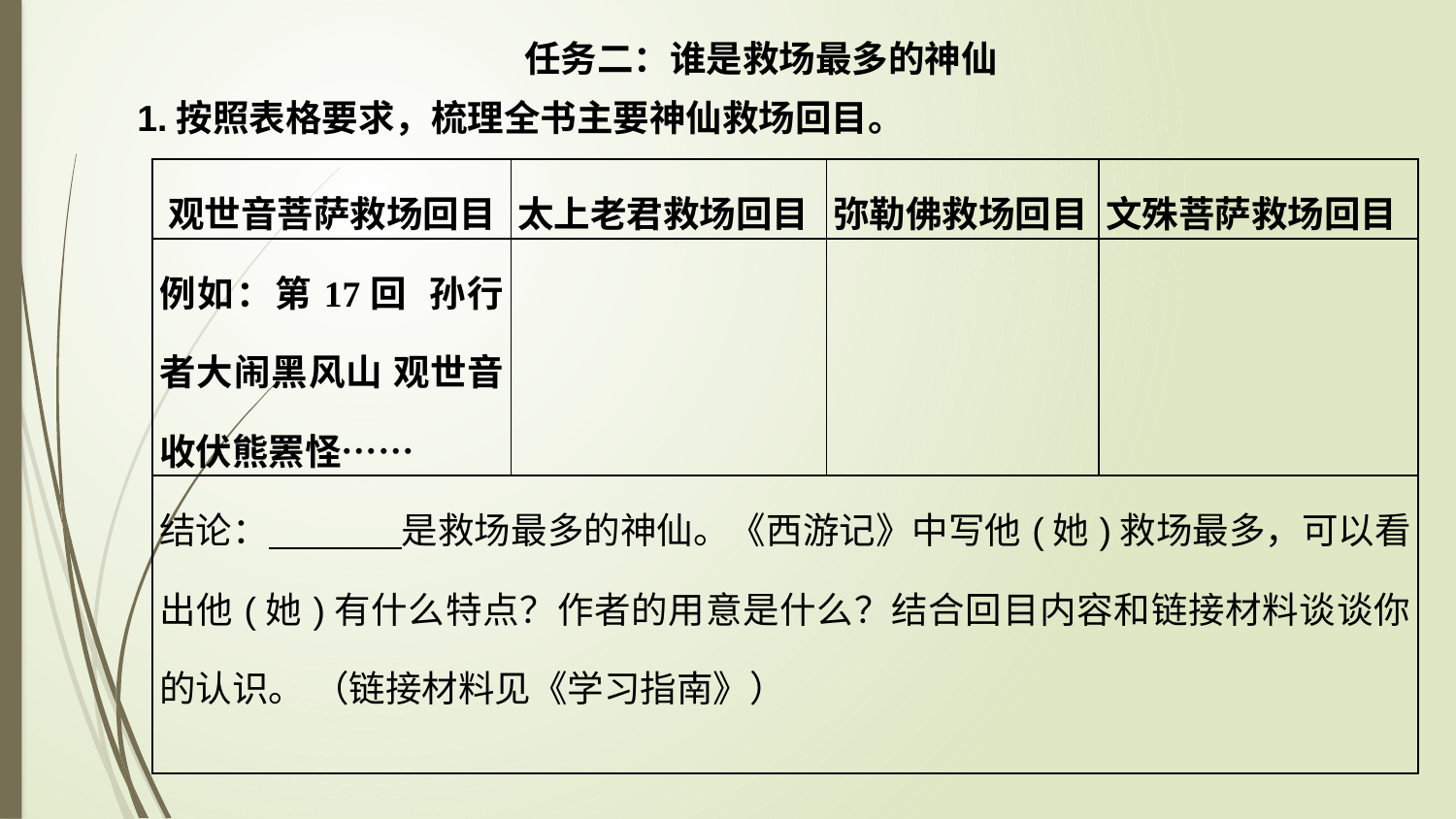

任务二：谁是救场最多的神仙
      1.按照表格要求，梳理全书主要神仙救场回目。
| 观世音菩萨救场回目 | 太上老君救场回目 | 弥勒佛救场回目 | 文殊菩萨救场回目 |
| --- | --- | --- | --- |
| 例如：第17回 孙行者大闹黑风山 观世音收伏熊罴怪…… |  |  |  |
| 结论： 是救场最多的神仙。《西游记》中写他(她)救场最多，可以看出他(她)有什么特点？作者的用意是什么？结合回目内容和链接材料谈谈你的认识。 （链接材料见《学习指南》） |  |  |  |